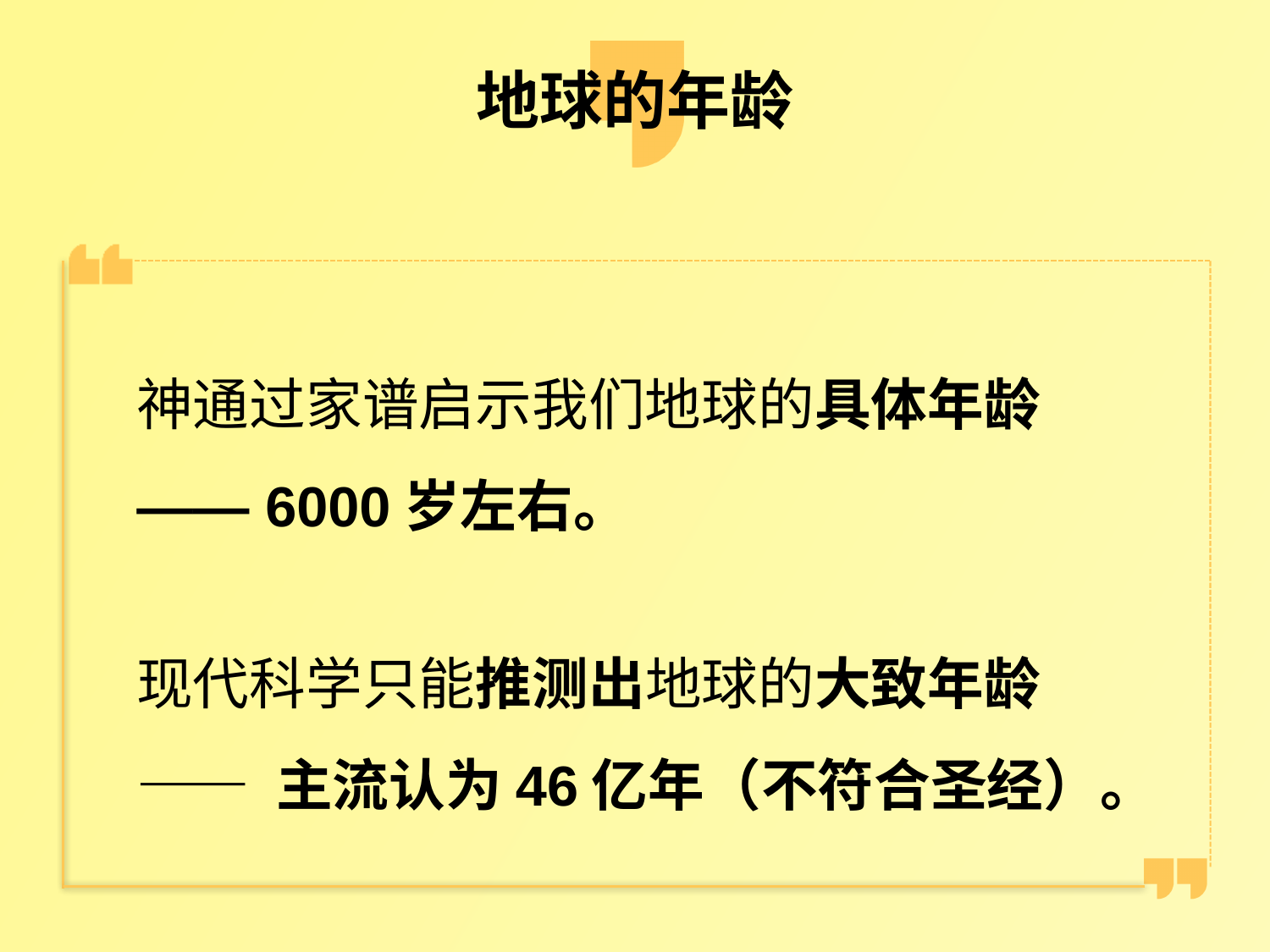

# 地球的年龄
神通过家谱启示我们地球的具体年龄
—— 6000岁左右。

现代科学只能推测出地球的大致年龄
—— 主流认为46亿年（不符合圣经）。